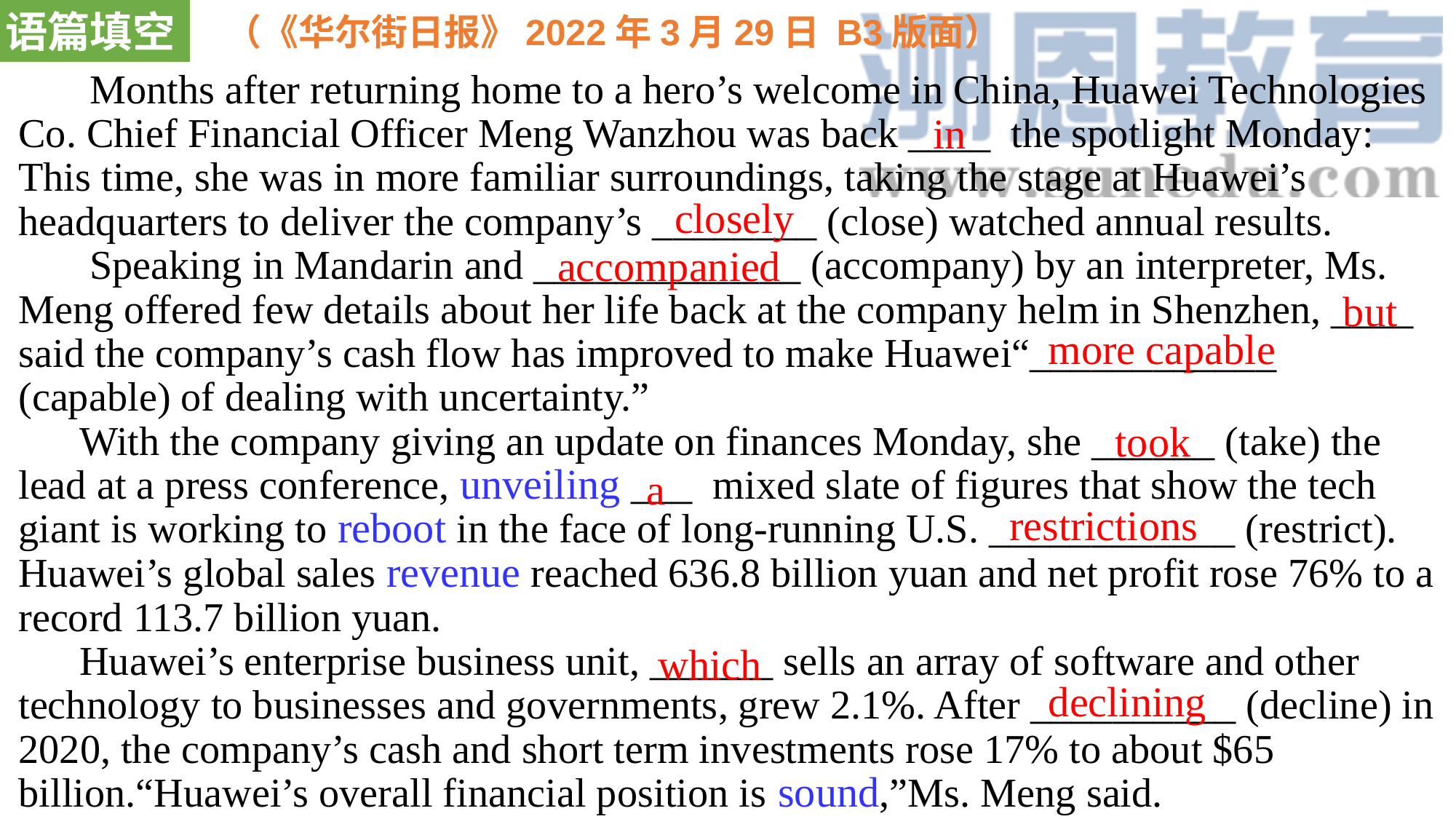

语篇填空
（《华尔街日报》2022年3月29日 B3版面）
       Months after returning home to a hero’s welcome in China, Huawei Technologies Co. Chief Financial Officer Meng Wanzhou was back ____  the spotlight Monday: This time, she was in more familiar surroundings, taking the stage at Huawei’s headquarters to deliver the company’s ________ (close) watched annual results.
       Speaking in Mandarin and _____________ (accompany) by an interpreter, Ms. Meng offered few details about her life back at the company helm in Shenzhen, ____  said the company’s cash flow has improved to make Huawei“____________  (capable) of dealing with uncertainty.”
      With the company giving an update on finances Monday, she ______ (take) the lead at a press conference, unveiling ___  mixed slate of figures that show the tech giant is working to reboot in the face of long-running U.S. ____________ (restrict). Huawei’s global sales revenue reached 636.8 billion yuan and net profit rose 76% to a record 113.7 billion yuan.
      Huawei’s enterprise business unit, ______ sells an array of software and other technology to businesses and governments, grew 2.1%. After __________ (decline) in 2020, the company’s cash and short term investments rose 17% to about $65 billion.“Huawei’s overall financial position is sound,”Ms. Meng said.
in
closely
accompanied
but
more capable
took
a
restrictions
which
declining